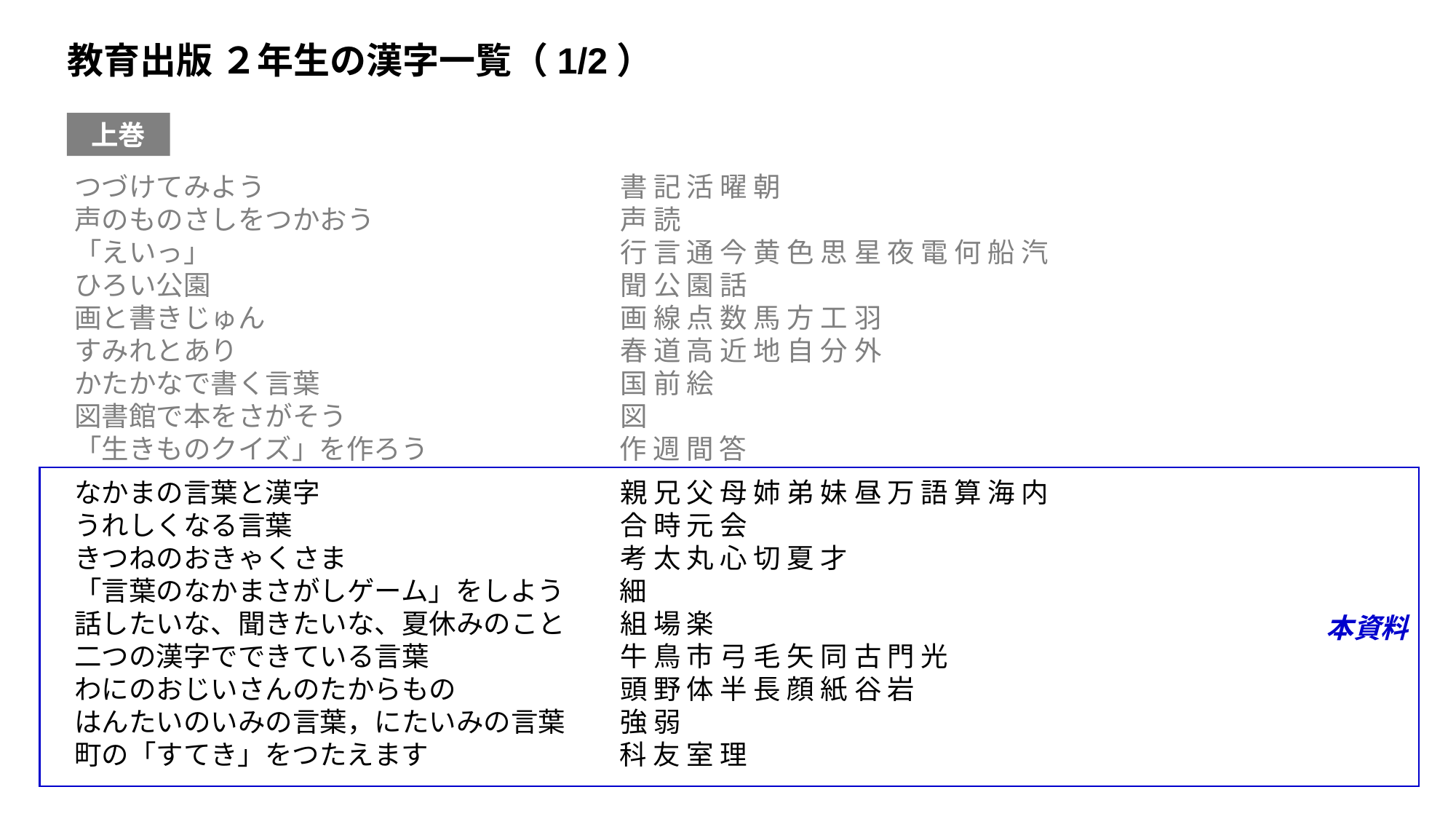

教育出版 ２年生の漢字一覧（1/2）
上巻

つづけてみよう　　　　　　　　　　　　　書 記 活 曜 朝
声のものさしをつかおう　 	　　　　声 読
「えいっ」　 	　　　　　　　　　　　　行 言 通 今 黄 色 思 星 夜 電 何 船 汽
ひろい公園　 	　　　　　　　　　　　　聞 公 園 話
画と書きじゅん　　　　　　　　　　　　　画 線 点 数 馬 方 工 羽
すみれとあり　　　　　　　　　　　　　　春 道 高 近 地 自 分 外
かたかなで書く言葉　　　　　　　　　　　国 前 絵
図書館で本をさがそう　　　　　　　　　　図
「生きものクイズ」を作ろう　　　　　　　作 週 間 答

なかまの言葉と漢字　　　　　　　　　　　親 兄 父 母 姉 弟 妹 昼 万 語 算 海 内
うれしくなる言葉　 	　　　　　　　　合 時 元 会
きつねのおきゃくさま　　　　　　　　　　考 太 丸 心 切 夏 才
「言葉のなかまさがしゲーム」をしよう　　細
話したいな、聞きたいな、夏休みのこと　　組 場 楽
二つの漢字でできている言葉　　　　　　　牛 鳥 市 弓 毛 矢 同 古 門 光
わにのおじいさんのたからもの　　　　　　頭 野 体 半 長 顔 紙 谷 岩
はんたいのいみの言葉，にたいみの言葉　　強 弱
町の「すてき」をつたえます　　　　　　　科 友 室 理
本資料